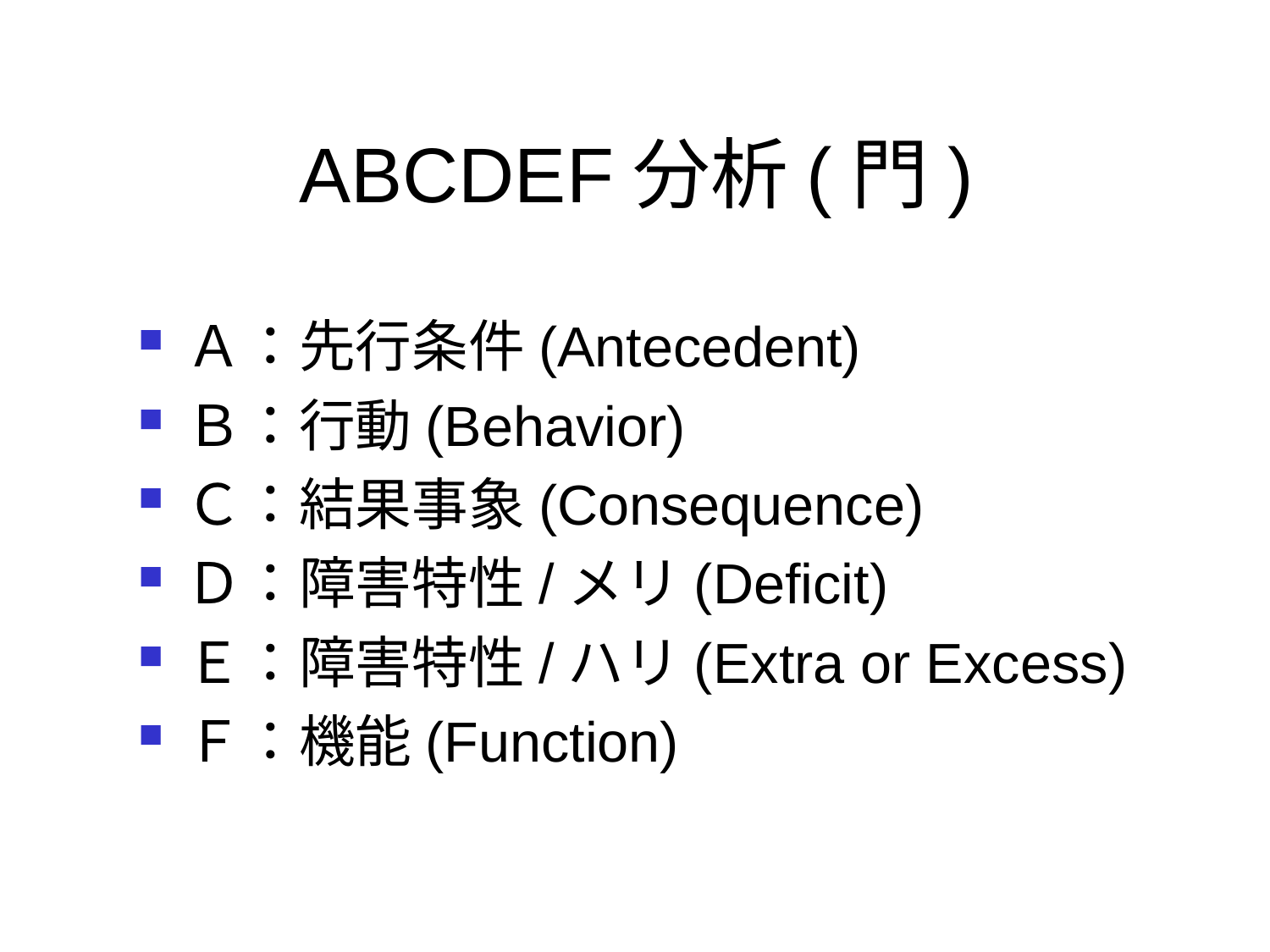

# ABCDEF分析(門)
Ａ：先行条件(Antecedent)
Ｂ：行動(Behavior)
Ｃ：結果事象(Consequence)
Ｄ：障害特性/メリ(Deficit)
Ｅ：障害特性/ハリ(Extra or Excess)
Ｆ：機能(Function)